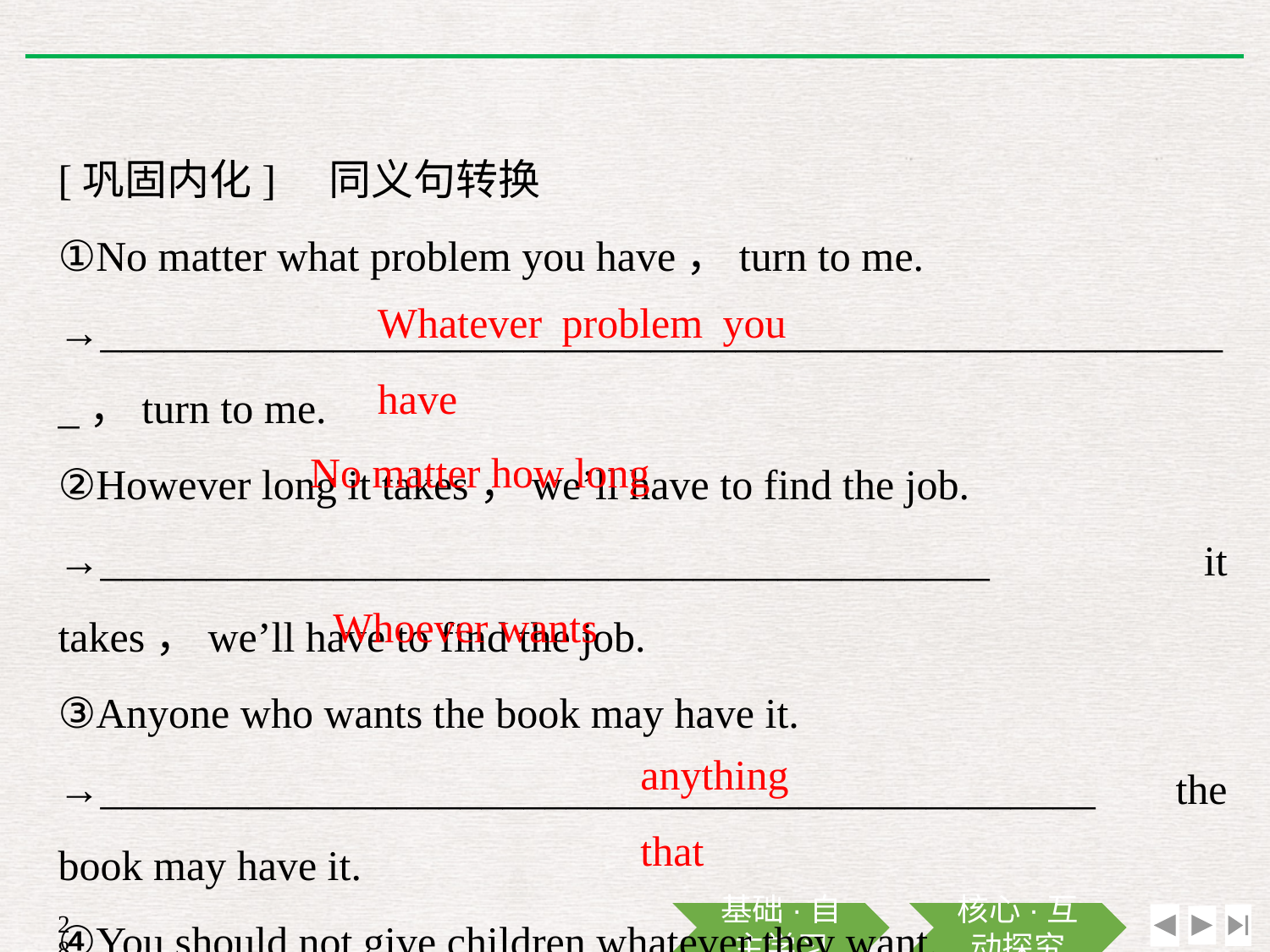

[巩固内化]　同义句转换
①No matter what problem you have，turn to me.
→______________________________________________________，turn to me.
②However long it takes，we’ll have to find the job.
→__________________________________________ it takes，we’ll have to find the job.
③Anyone who wants the book may have it.
→_______________________________________________ the book may have it.
④You should not give children whatever they want.
→You should not give children _________________________________ they want.
Whatever problem you have
No matter how long
Whoever wants
anything that